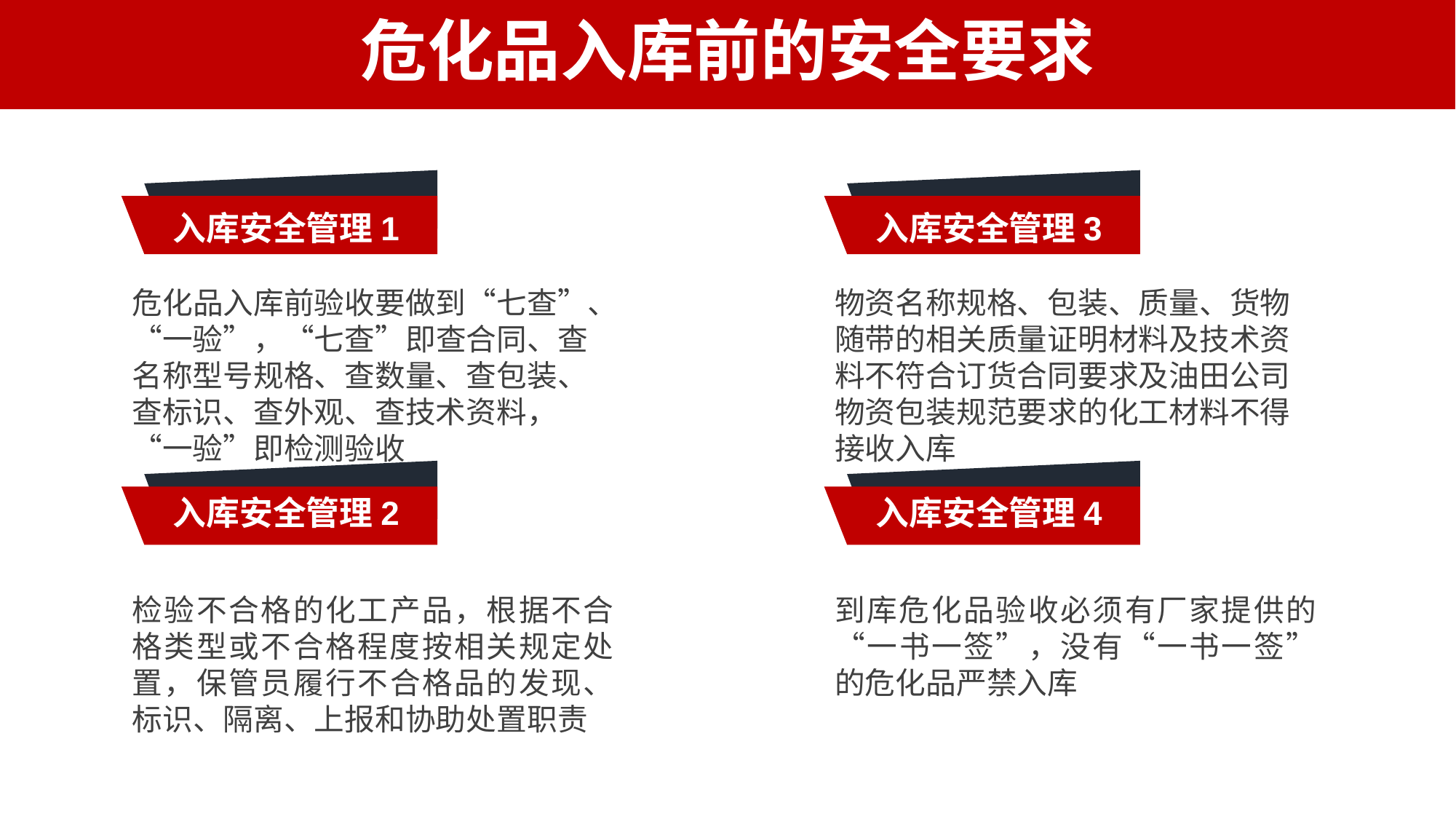

入库安全管理1
入库安全管理3
危化品入库前验收要做到“七查”、“一验”，“七查”即查合同、查名称型号规格、查数量、查包装、查标识、查外观、查技术资料，“一验”即检测验收
物资名称规格、包装、质量、货物随带的相关质量证明材料及技术资料不符合订货合同要求及油田公司物资包装规范要求的化工材料不得接收入库

入库安全管理2
入库安全管理4

检验不合格的化工产品，根据不合格类型或不合格程度按相关规定处置，保管员履行不合格品的发现、标识、隔离、上报和协助处置职责
到库危化品验收必须有厂家提供的“一书一签”，没有“一书一签”的危化品严禁入库